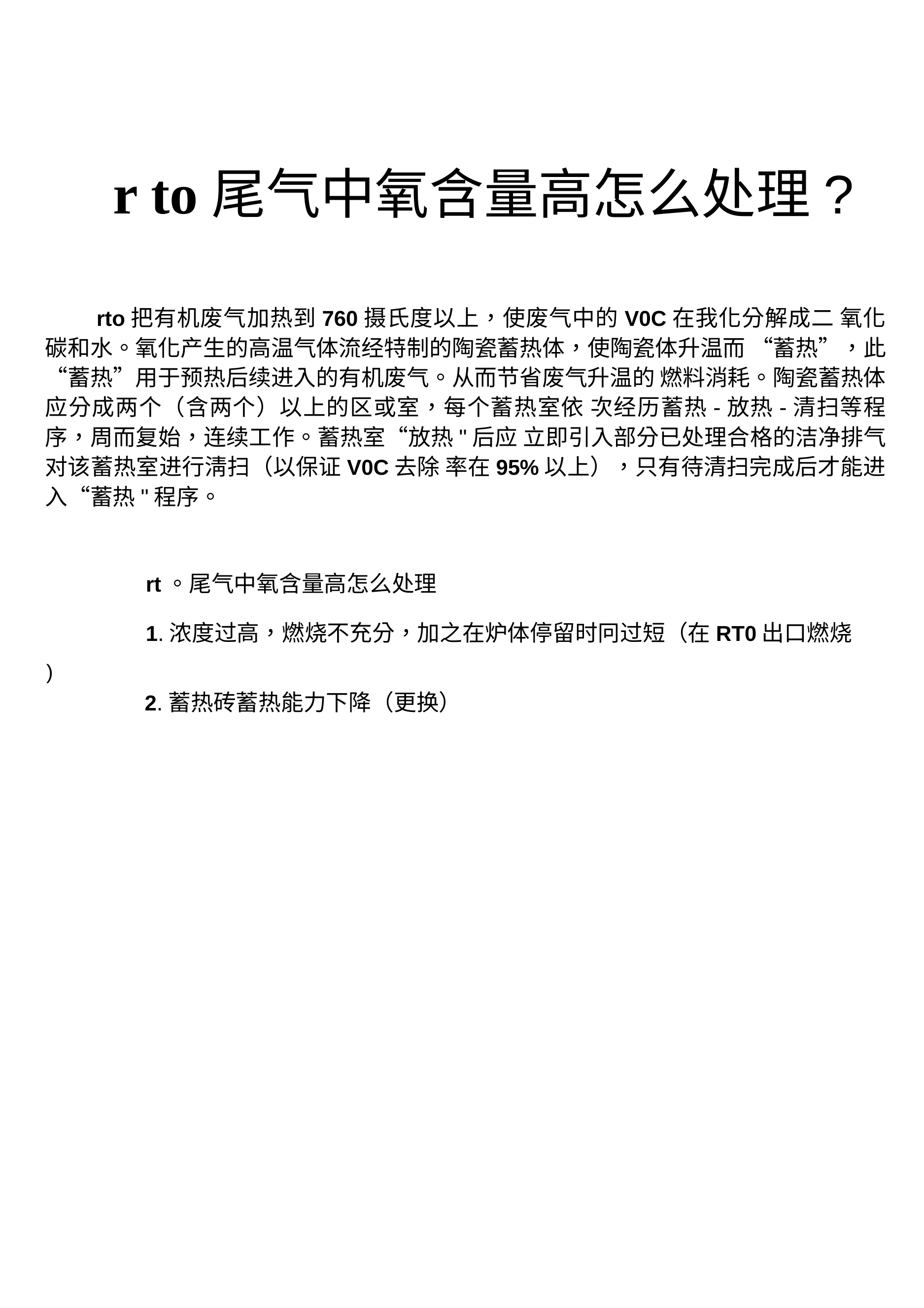

r to尾气中氧含量高怎么处理?
rto把有机废气加热到760摄氏度以上，使废气中的V0C在我化分解成二 氧化碳和水。氧化产生的高温气体流经特制的陶瓷蓄热体，使陶瓷体升温而 “蓄热”，此“蓄热”用于预热后续进入的有机废气。从而节省废气升温的 燃料消耗。陶瓷蓄热体应分成两个（含两个）以上的区或室，每个蓄热室依 次经历蓄热-放热-清扫等程序，周而复始，连续工作。蓄热室“放热"后应 立即引入部分已处理合格的洁净排气对该蓄热室进行淸扫（以保证V0C去除 率在95%以上），只有待清扫完成后才能进入“蓄热"程序。
rt。尾气中氧含量高怎么处理
1.浓度过高，燃烧不充分，加之在炉体停留时冋过短（在RT0出口燃烧
)
2.蓄热砖蓄热能力下降（更换）